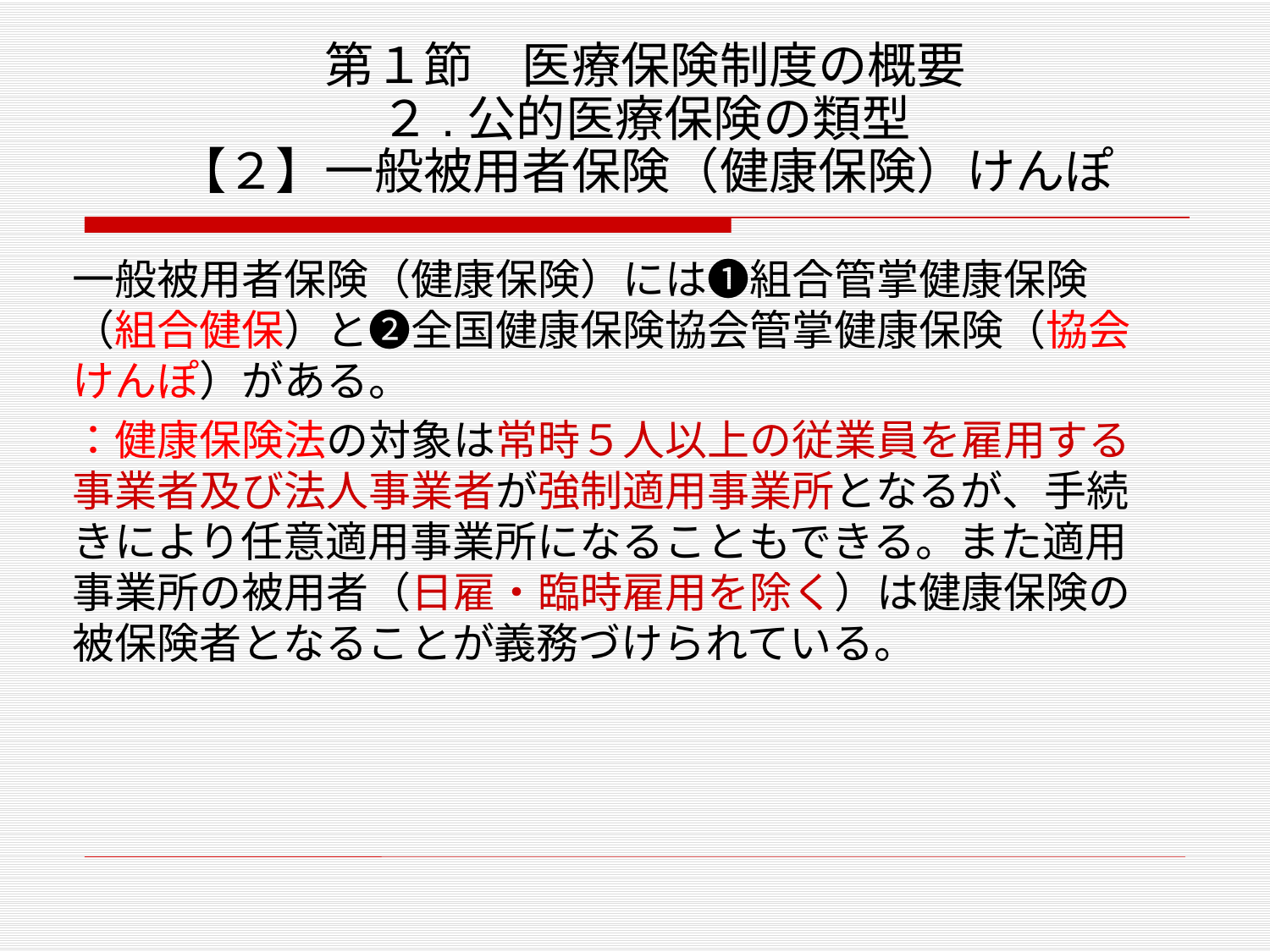

# 第１節　医療保険制度の概要 ２.公的医療保険の類型 【２】一般被用者保険（健康保険）けんぽ
一般被用者保険（健康保険）には❶組合管掌健康保険（組合健保）と❷全国健康保険協会管掌健康保険（協会けんぽ）がある。
：健康保険法の対象は常時５人以上の従業員を雇用する事業者及び法人事業者が強制適用事業所となるが、手続きにより任意適用事業所になることもできる。また適用事業所の被用者（日雇・臨時雇用を除く）は健康保険の被保険者となることが義務づけられている。